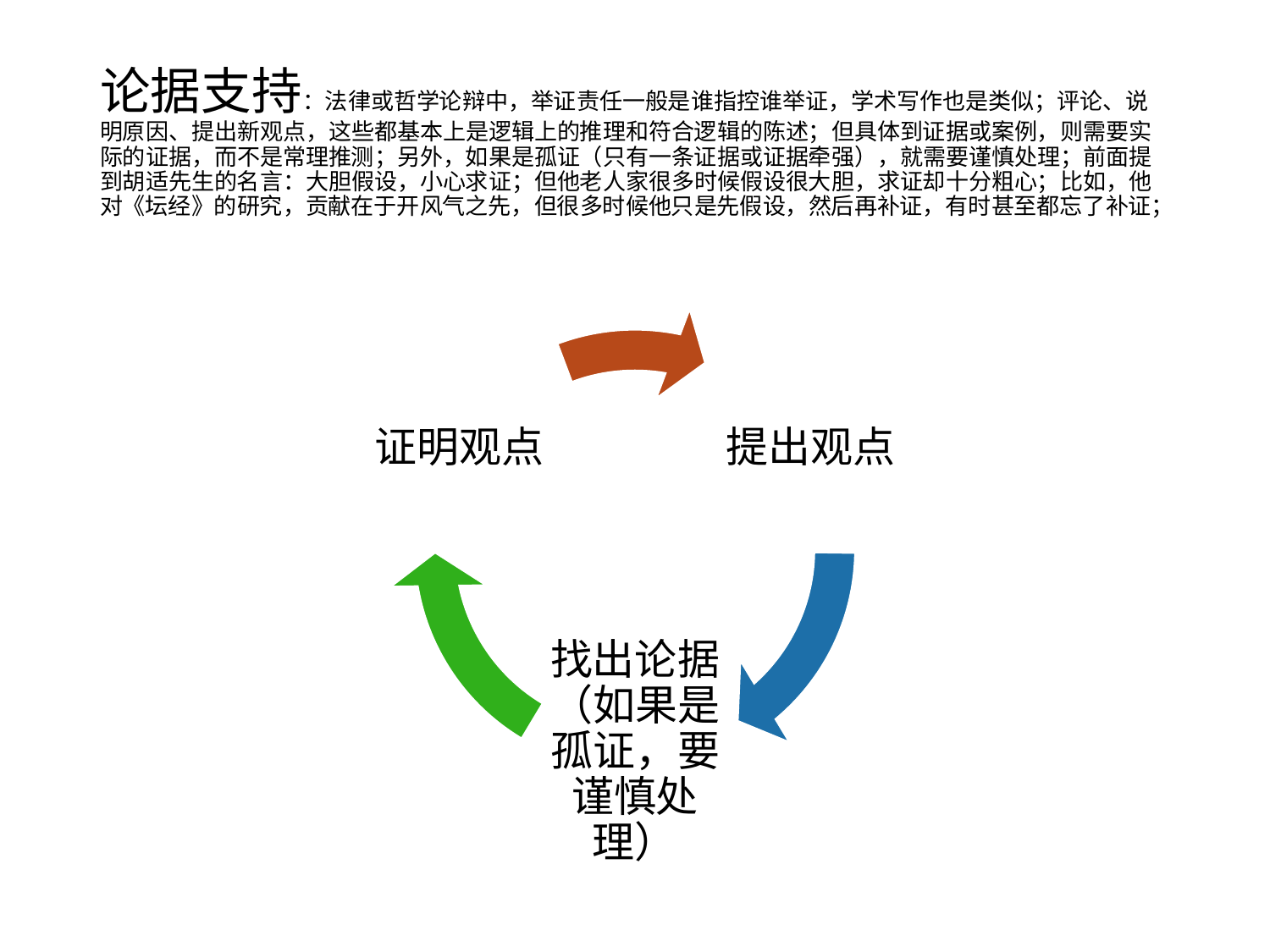

# 论据支持：法律或哲学论辩中，举证责任一般是谁指控谁举证，学术写作也是类似；评论、说明原因、提出新观点，这些都基本上是逻辑上的推理和符合逻辑的陈述；但具体到证据或案例，则需要实际的证据，而不是常理推测；另外，如果是孤证（只有一条证据或证据牵强），就需要谨慎处理；前面提到胡适先生的名言：大胆假设，小心求证；但他老人家很多时候假设很大胆，求证却十分粗心；比如，他对《坛经》的研究，贡献在于开风气之先，但很多时候他只是先假设，然后再补证，有时甚至都忘了补证；
提出观点
找出论据（如果是孤证，要谨慎处理）
证明观点